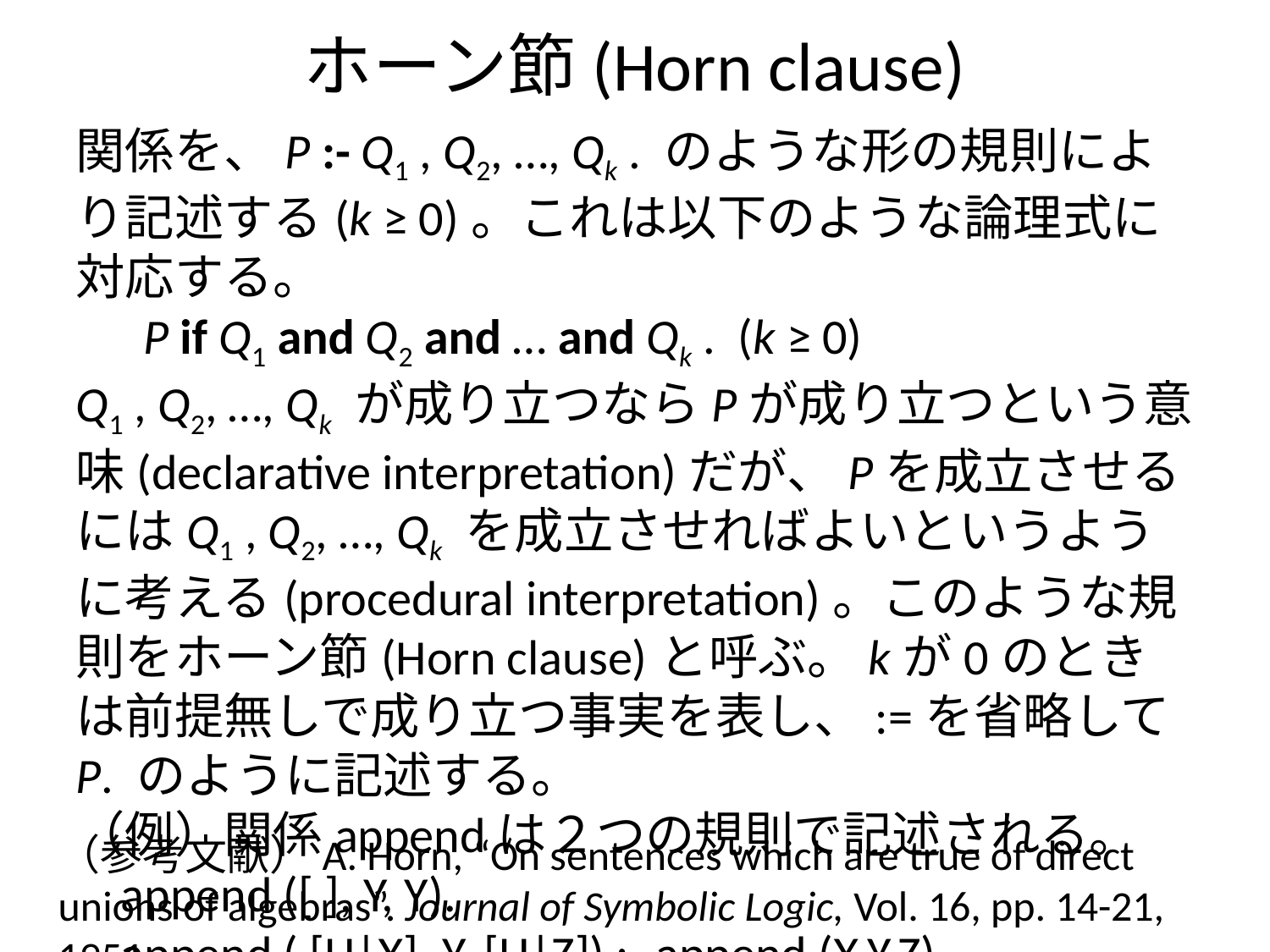

# ホーン節(Horn clause)
関係を、P :- Q1 , Q2, …, Qk . のような形の規則により記述する(k ≥ 0)。これは以下のような論理式に対応する。
      P if Q1 and Q2 and … and Qk .  (k ≥ 0)
Q1 , Q2, …, Qk が成り立つならPが成り立つという意味(declarative interpretation)だが、Pを成立させるにはQ1 , Q2, …, Qk を成立させればよいというように考える(procedural interpretation)。このような規則をホーン節(Horn clause)と呼ぶ。kが0のときは前提無しで成り立つ事実を表し、:=を省略して P. のように記述する。
（例）関係appendは２つの規則で記述される。
    append ([ ], Y, Y).
    append ( [H|X], Y, [H|Z]) :- append (X,Y,Z).
（参考文献）A. Horn, “On sentences which are true of direct unions of algebras”. Journal of Symbolic Logic, Vol. 16, pp. 14-21, 1951.